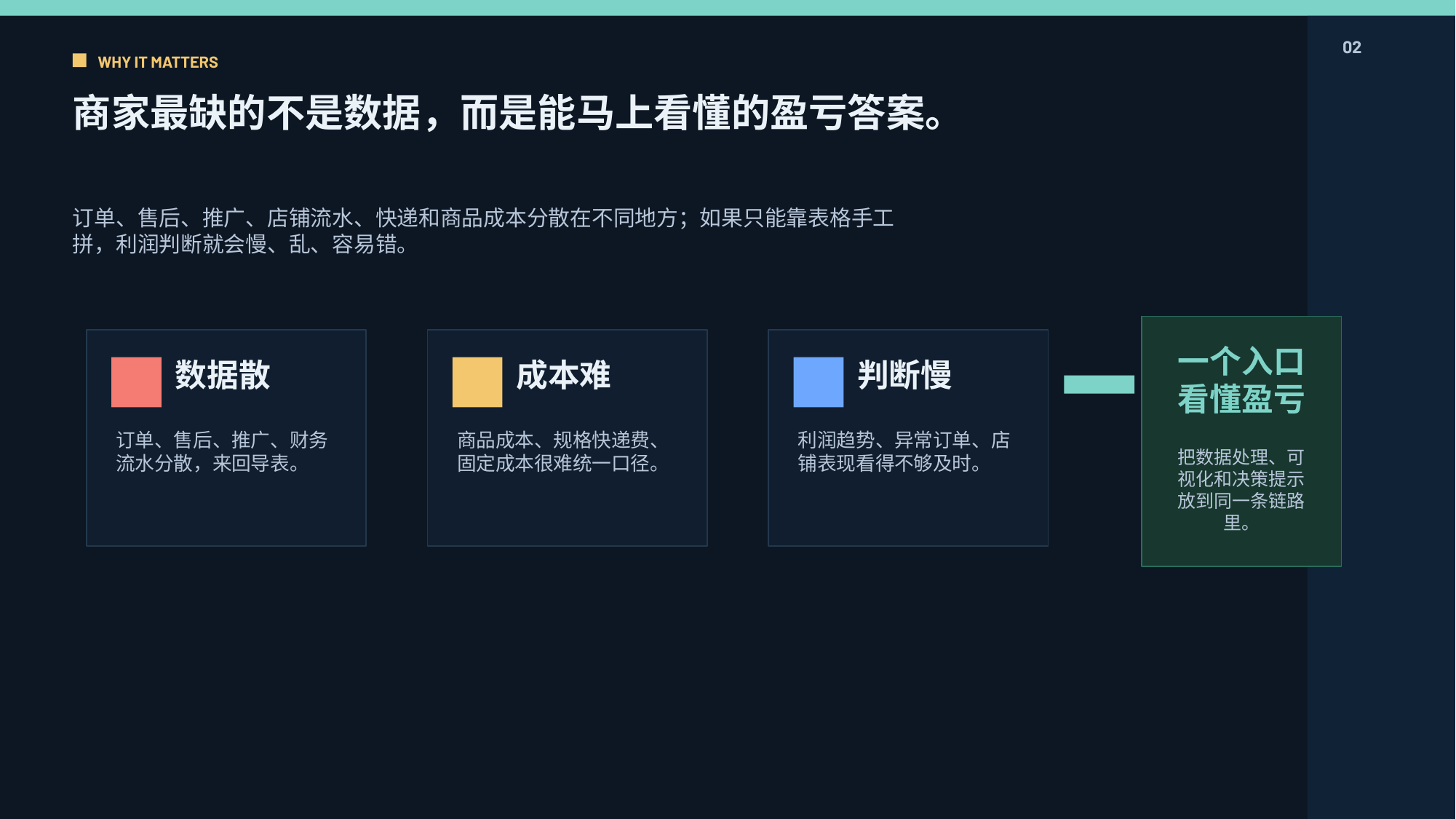

02
WHY IT MATTERS

商家最缺的不是数据，而是能马上看懂的盈亏答案。
订单、售后、推广、店铺流水、快递和商品成本分散在不同地方；如果只能靠表格手工拼，利润判断就会慢、乱、容易错。

一个入口
看懂盈亏
数据散
成本难
判断慢

订单、售后、推广、财务流水分散，来回导表。
商品成本、规格快递费、固定成本很难统一口径。
利润趋势、异常订单、店铺表现看得不够及时。
把数据处理、可视化和决策提示放到同一条链路里。